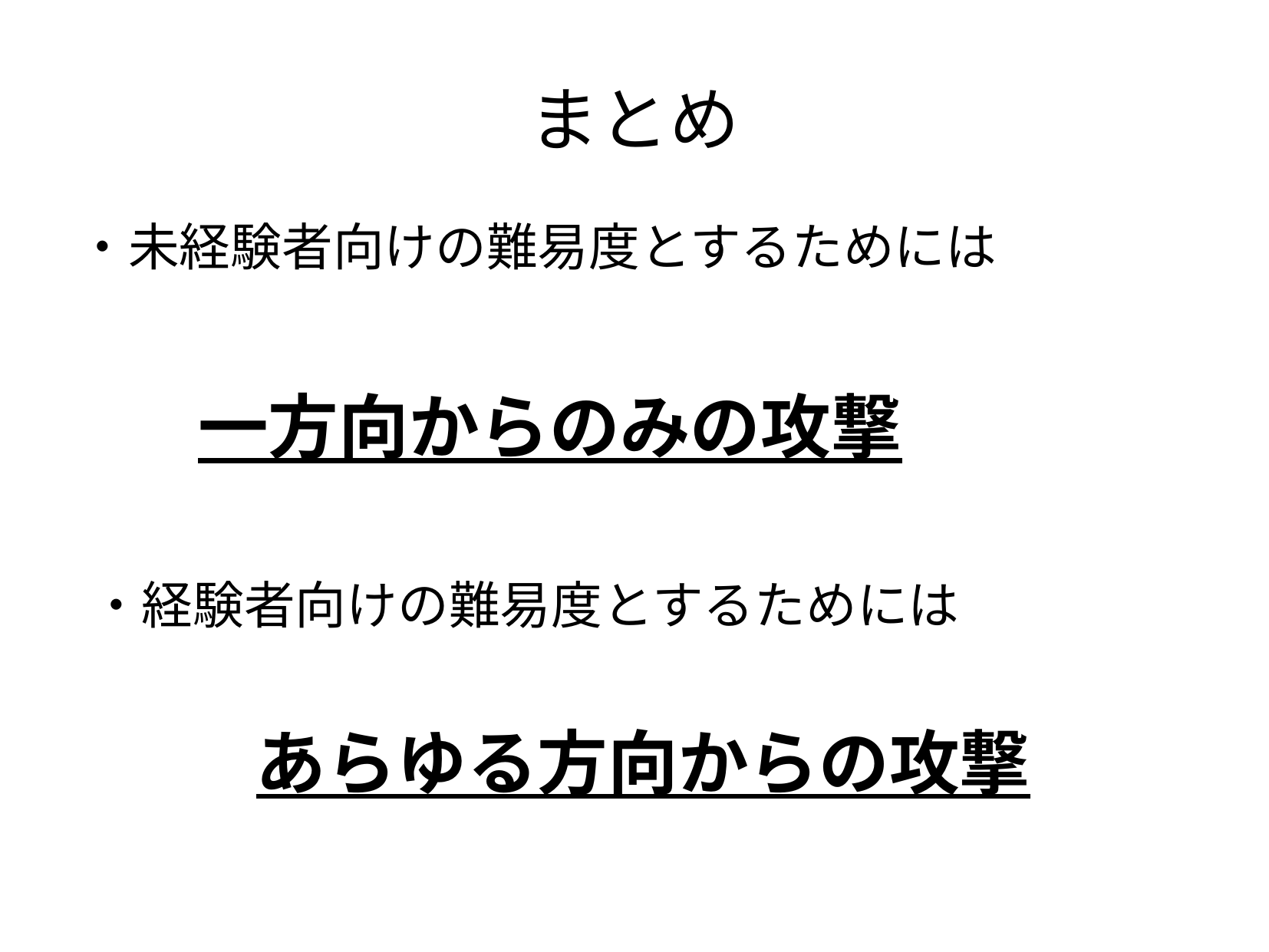

まとめ
・未経験者向けの難易度とするためには

     　一方向からのみの攻撃

・経験者向けの難易度とするためには

あらゆる方向からの攻撃